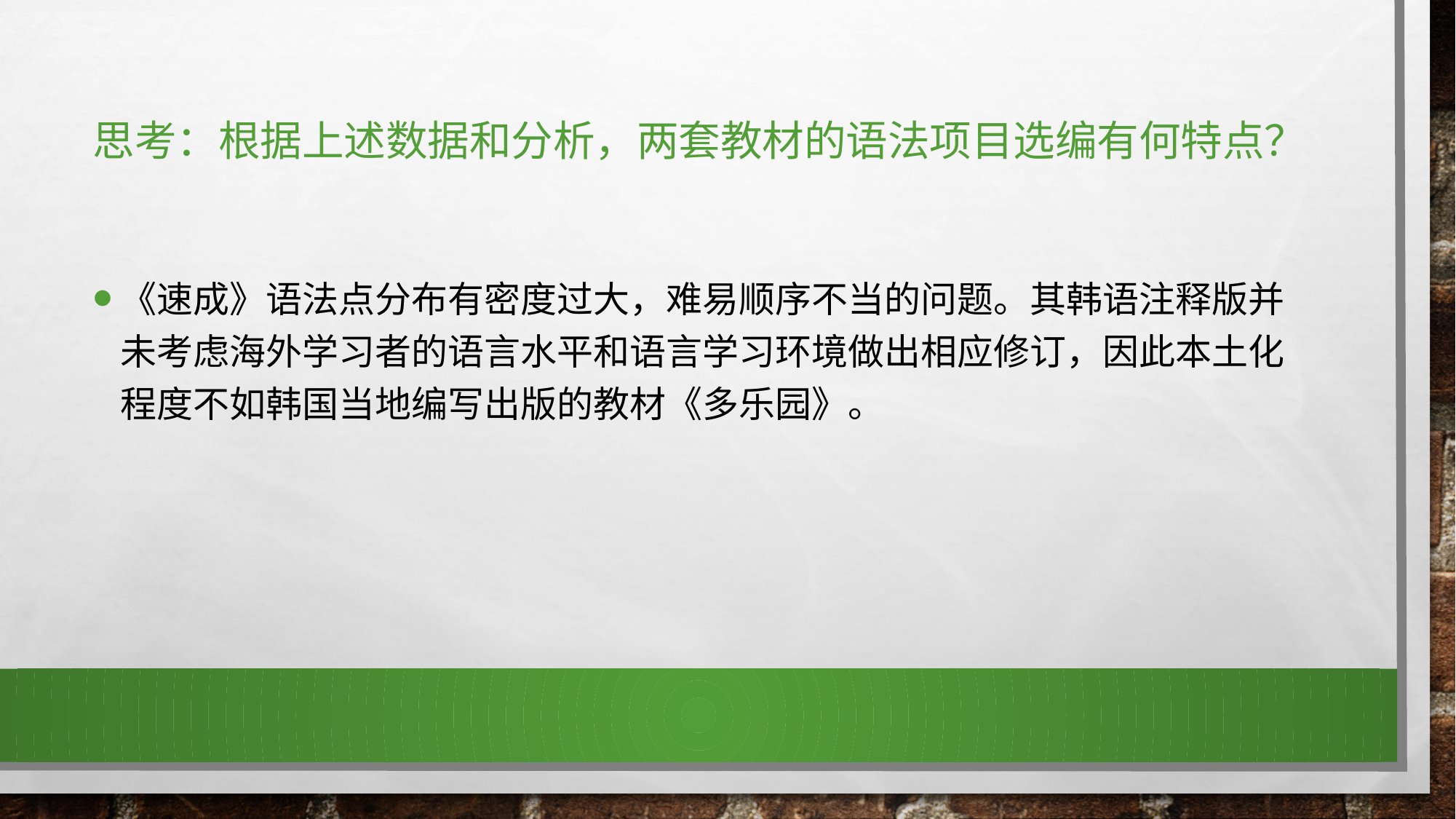

# 思考：根据上述数据和分析，两套教材的语法项目选编有何特点？
《速成》语法点分布有密度过大，难易顺序不当的问题。其韩语注释版并未考虑海外学习者的语言水平和语言学习环境做出相应修订，因此本土化程度不如韩国当地编写出版的教材《多乐园》。